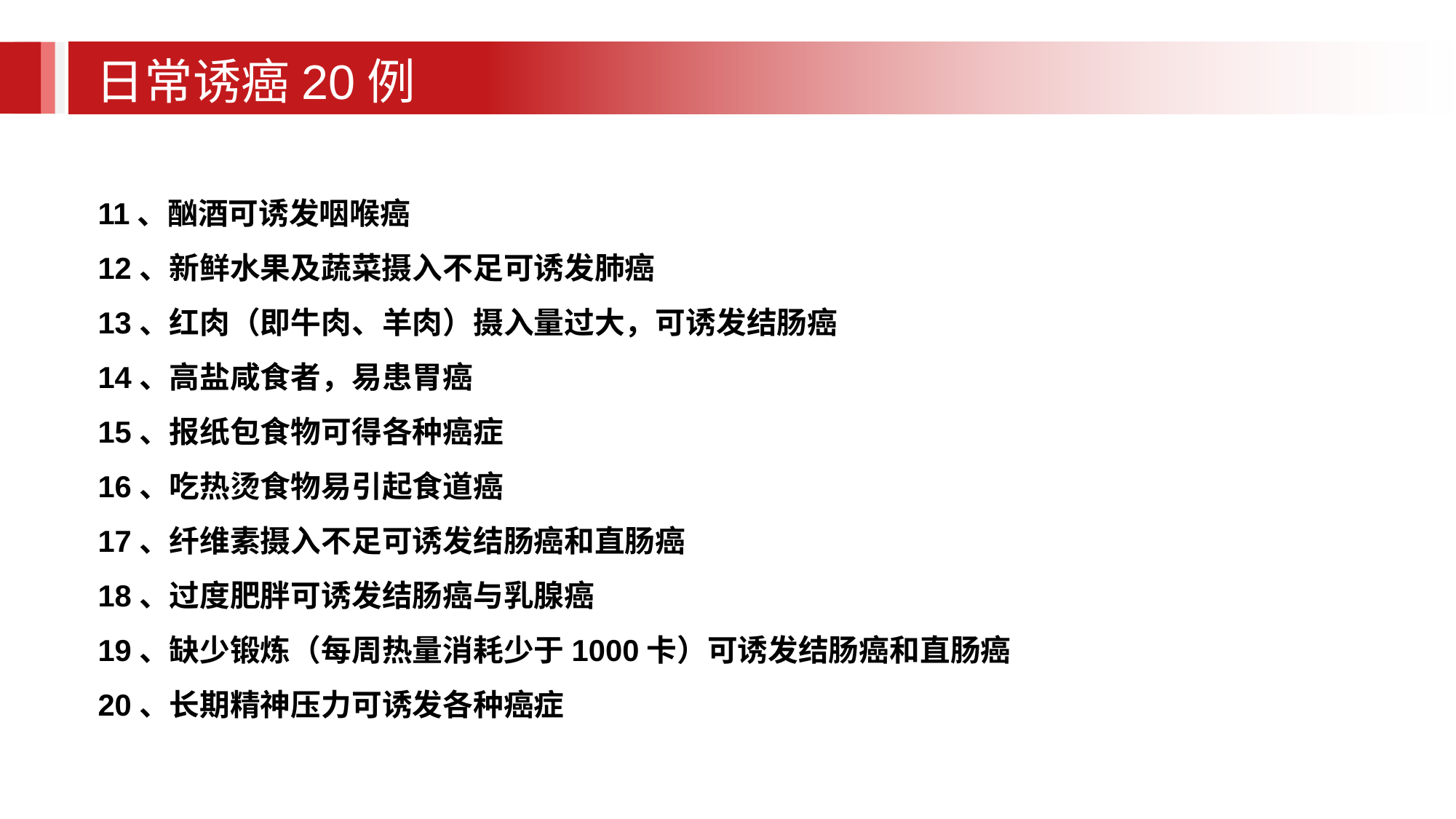

日常诱癌20例
 11、酗酒可诱发咽喉癌
 12、新鲜水果及蔬菜摄入不足可诱发肺癌
 13、红肉（即牛肉、羊肉）摄入量过大，可诱发结肠癌
 14、高盐咸食者，易患胃癌
 15、报纸包食物可得各种癌症
 16、吃热烫食物易引起食道癌
 17、纤维素摄入不足可诱发结肠癌和直肠癌
 18、过度肥胖可诱发结肠癌与乳腺癌
 19、缺少锻炼（每周热量消耗少于1000卡）可诱发结肠癌和直肠癌
 20、长期精神压力可诱发各种癌症